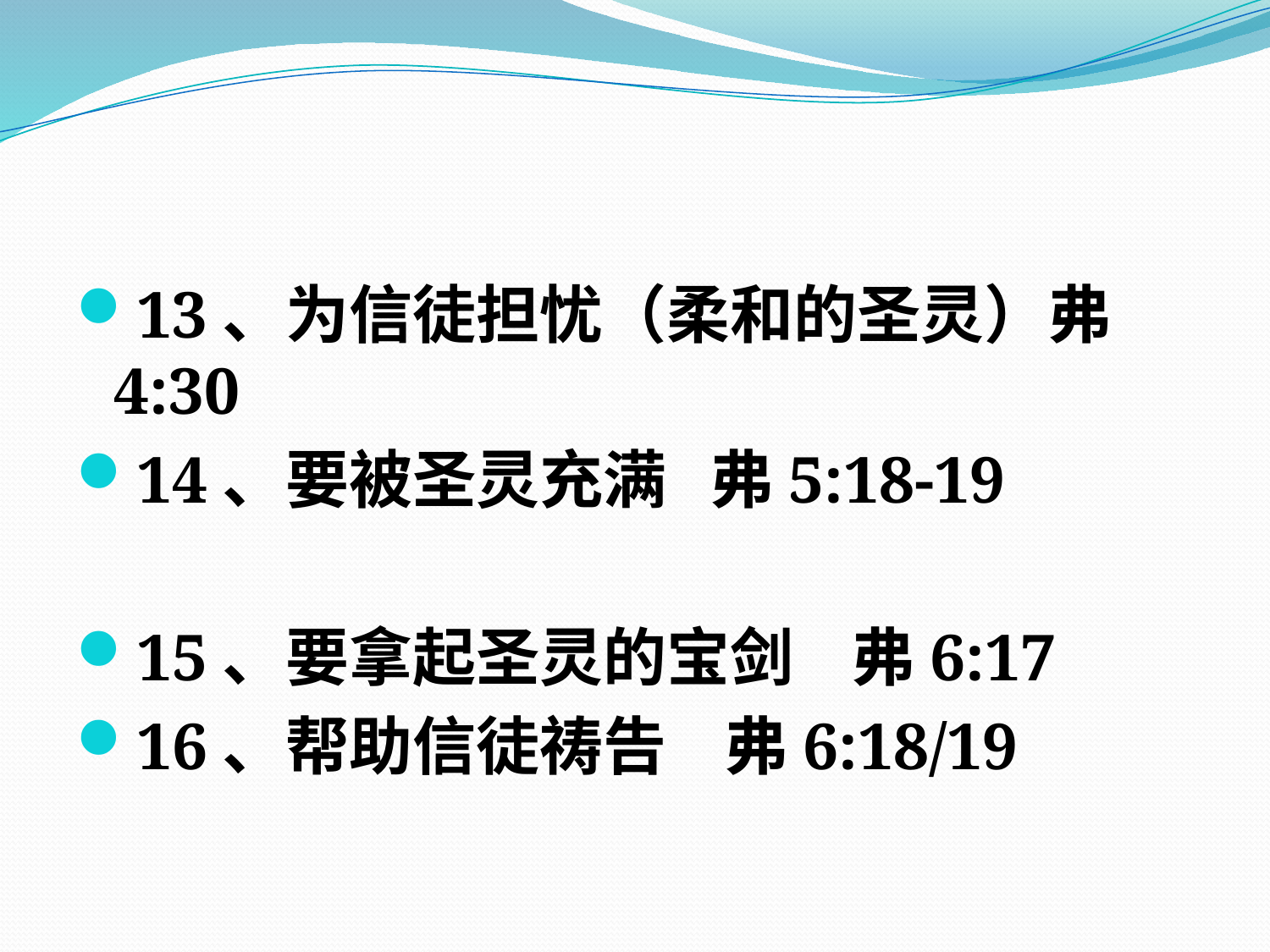

#
13、为信徒担忧（柔和的圣灵）弗4:30
14、要被圣灵充满   弗5:18-19

15、要拿起圣灵的宝剑    弗6:17
16、帮助信徒祷告    弗6:18/19